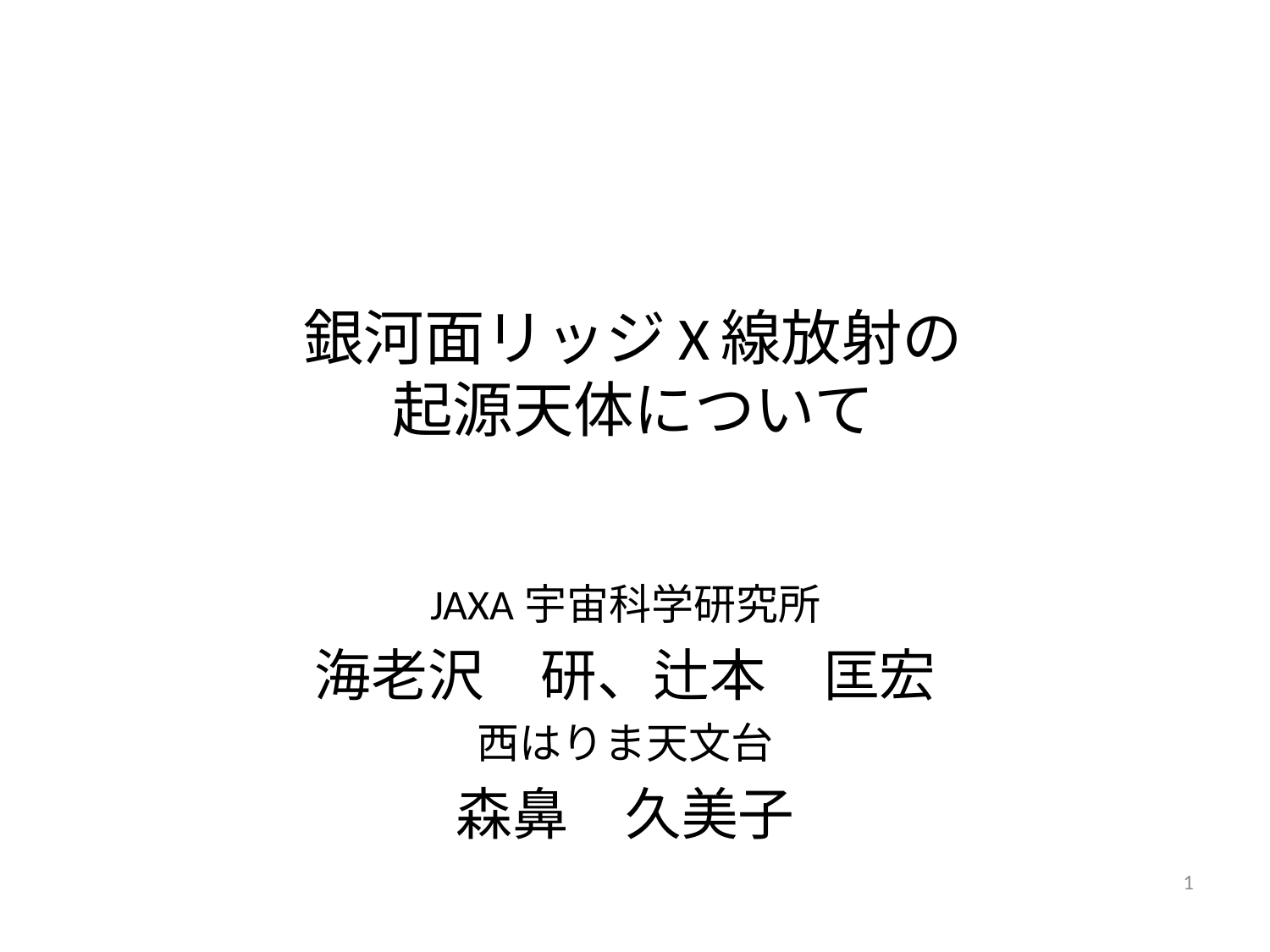

# 銀河面リッジX線放射の 起源天体について
JAXA宇宙科学研究所
海老沢　研、辻本　匡宏
西はりま天文台
森鼻　久美子
1